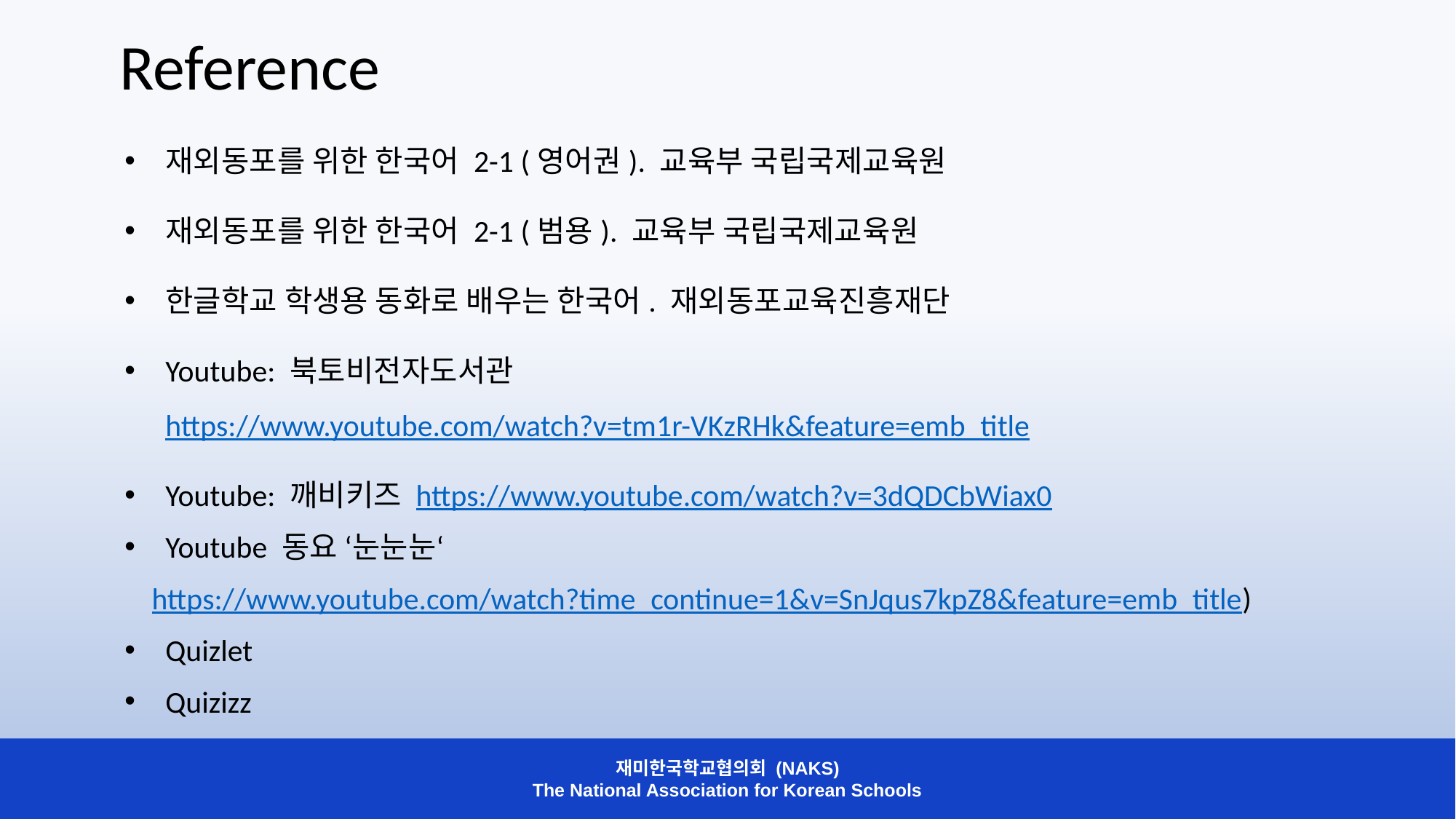

# Reference
재외동포를 위한 한국어 2-1 (영어권). 교육부 국립국제교육원
재외동포를 위한 한국어 2-1 (범용). 교육부 국립국제교육원
한글학교 학생용 동화로 배우는 한국어. 재외동포교육진흥재단
Youtube: 북토비전자도서관 https://www.youtube.com/watch?v=tm1r-VKzRHk&feature=emb_title
Youtube: 깨비키즈 https://www.youtube.com/watch?v=3dQDCbWiax0
Youtube 동요 ‘눈눈눈‘
https://www.youtube.com/watch?time_continue=1&v=SnJqus7kpZ8&feature=emb_title)
Quizlet
Quizizz
재미한국학교협의회 (NAKS)
The National Association for Korean Schools